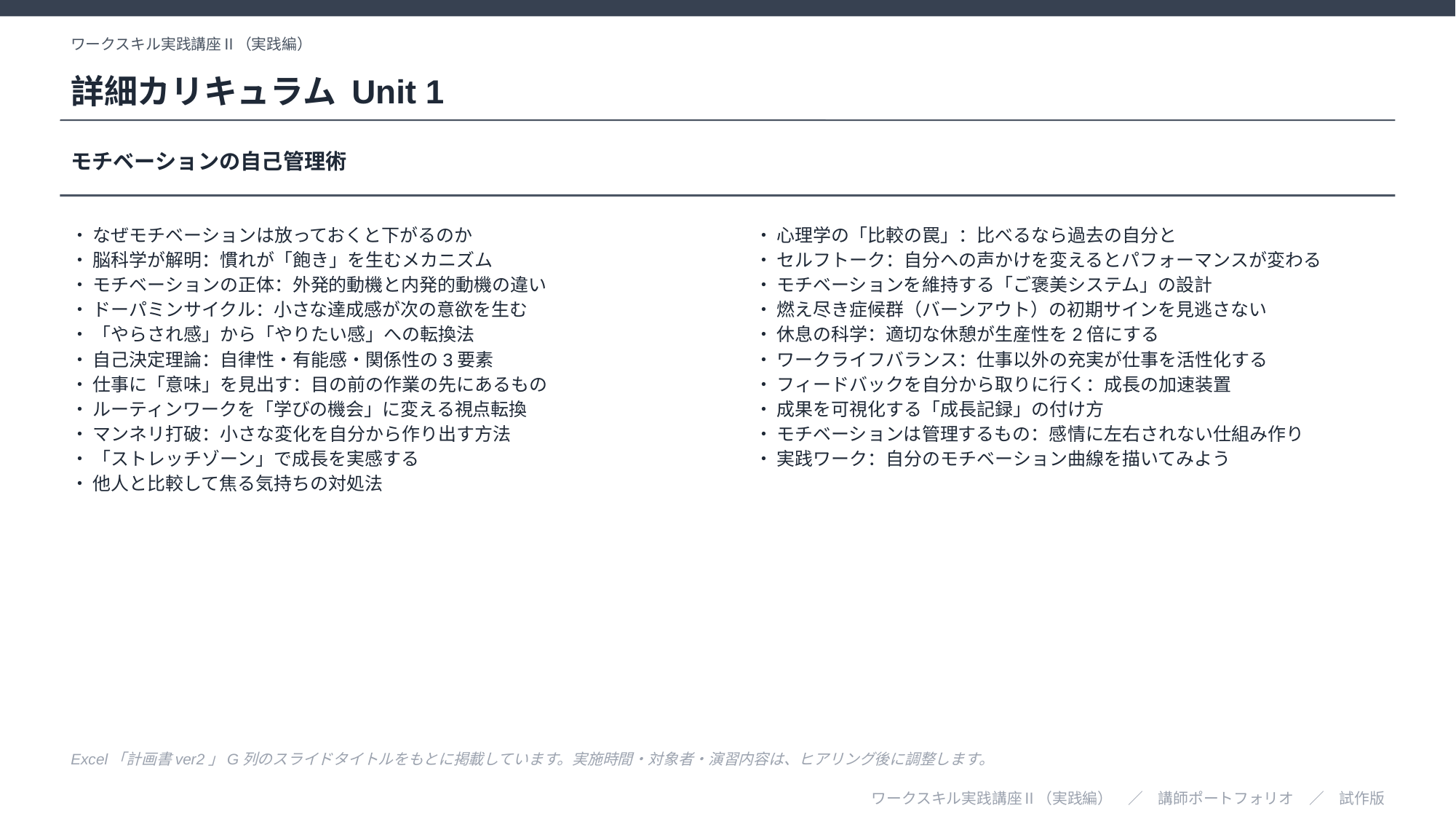

ワークスキル実践講座Ⅱ（実践編）
詳細カリキュラム Unit 1

モチベーションの自己管理術

・ なぜモチベーションは放っておくと下がるのか
・ 脳科学が解明：慣れが「飽き」を生むメカニズム
・ モチベーションの正体：外発的動機と内発的動機の違い
・ ドーパミンサイクル：小さな達成感が次の意欲を生む
・ 「やらされ感」から「やりたい感」への転換法
・ 自己決定理論：自律性・有能感・関係性の3要素
・ 仕事に「意味」を見出す：目の前の作業の先にあるもの
・ ルーティンワークを「学びの機会」に変える視点転換
・ マンネリ打破：小さな変化を自分から作り出す方法
・ 「ストレッチゾーン」で成長を実感する
・ 他人と比較して焦る気持ちの対処法
・ 心理学の「比較の罠」：比べるなら過去の自分と
・ セルフトーク：自分への声かけを変えるとパフォーマンスが変わる
・ モチベーションを維持する「ご褒美システム」の設計
・ 燃え尽き症候群（バーンアウト）の初期サインを見逃さない
・ 休息の科学：適切な休憩が生産性を2倍にする
・ ワークライフバランス：仕事以外の充実が仕事を活性化する
・ フィードバックを自分から取りに行く：成長の加速装置
・ 成果を可視化する「成長記録」の付け方
・ モチベーションは管理するもの：感情に左右されない仕組み作り
・ 実践ワーク：自分のモチベーション曲線を描いてみよう
Excel「計画書ver2」G列のスライドタイトルをもとに掲載しています。実施時間・対象者・演習内容は、ヒアリング後に調整します。
ワークスキル実践講座Ⅱ（実践編）　／　講師ポートフォリオ　／　試作版